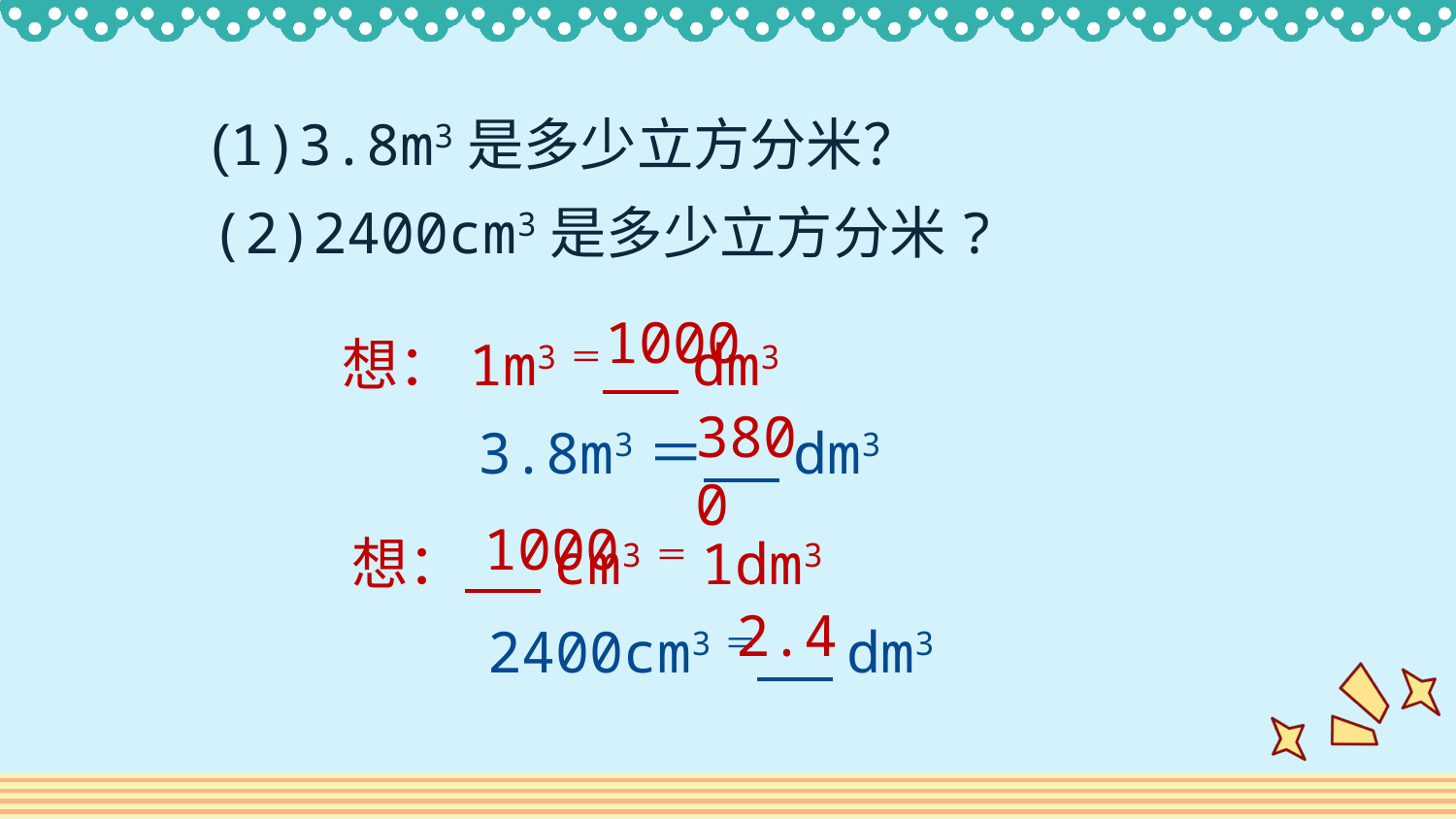

(1)3.8m3是多少立方分米？
(2)2400cm3是多少立方分米?
1000
想：1m3＝      dm3
    3.8m3＝      dm3

3800
想：      cm3＝1dm3
    2400cm3＝      dm3
1000
2.4
绿色圃中小学教育网 http://www.Lspjy.com